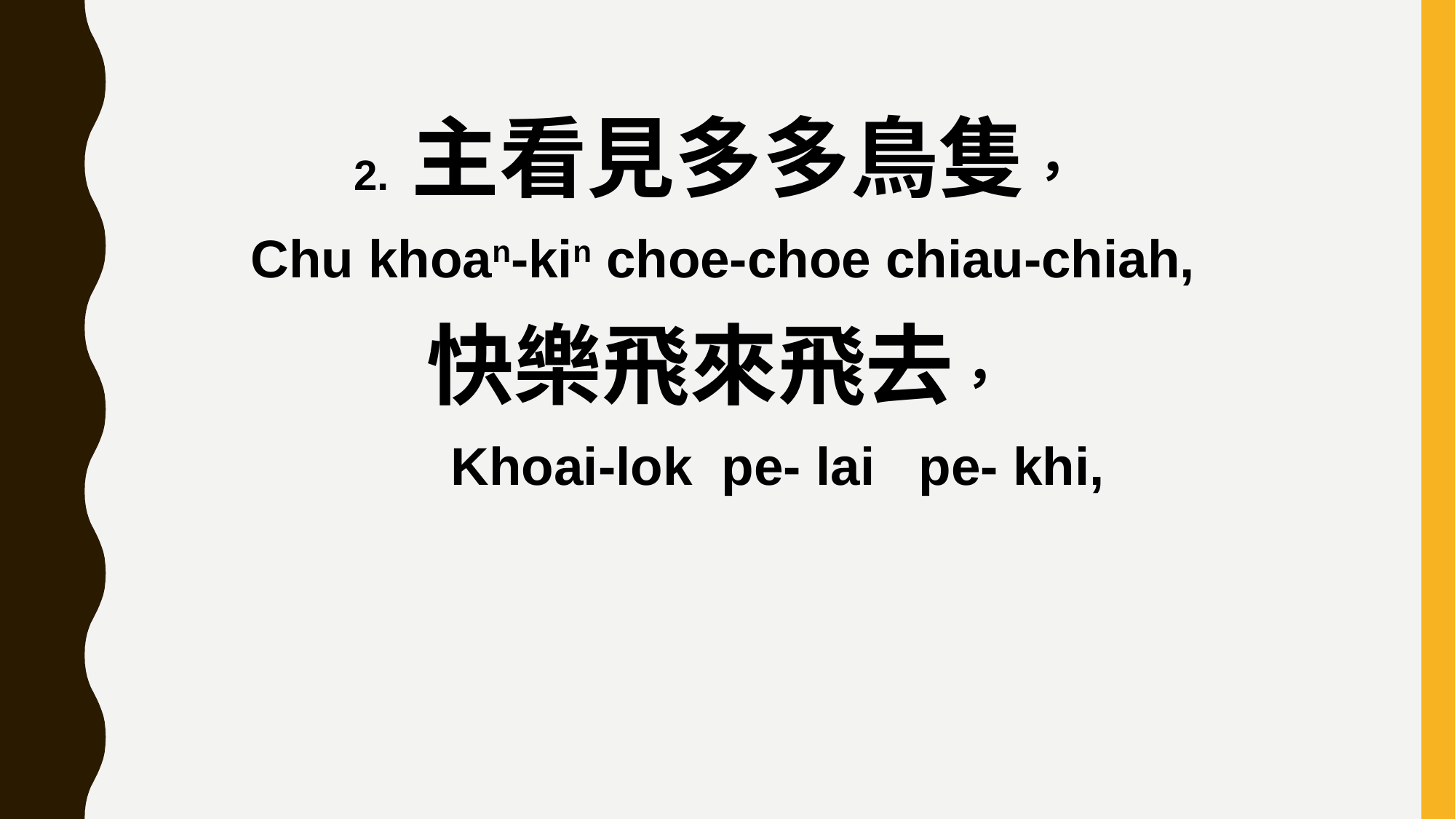

2. 主看見多多鳥隻，
 Chu khoan-kin choe-choe chiau-chiah,
快樂飛來飛去，
                   Khoai-lok  pe- lai   pe- khi,